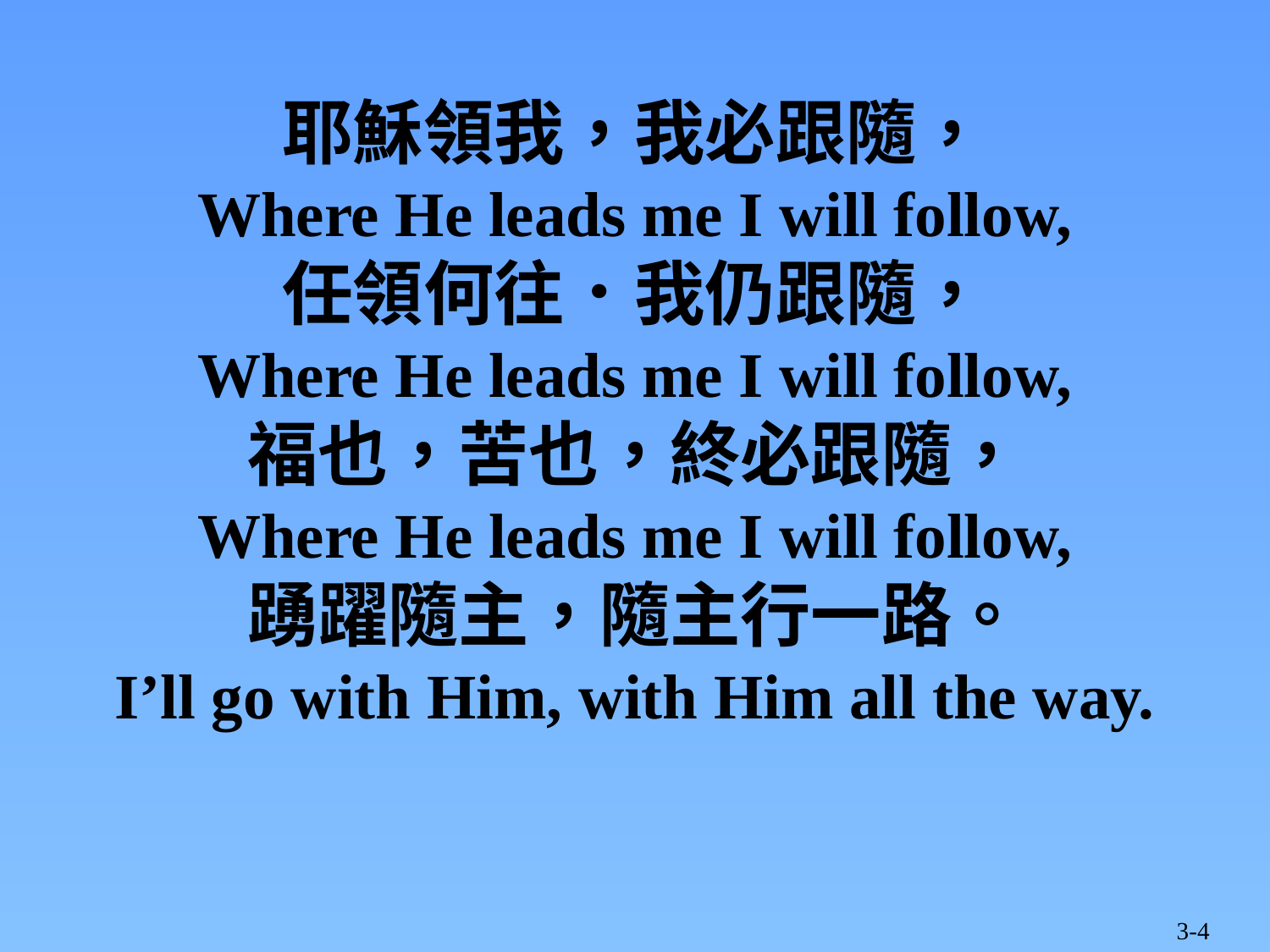

# 耶穌領我，我必跟隨， Where He leads me I will follow, 任領何往．我仍跟隨， Where He leads me I will follow, 福也，苦也，終必跟隨， Where He leads me I will follow, 踴躍隨主，隨主行一路。 I’ll go with Him, with Him all the way.
3-4